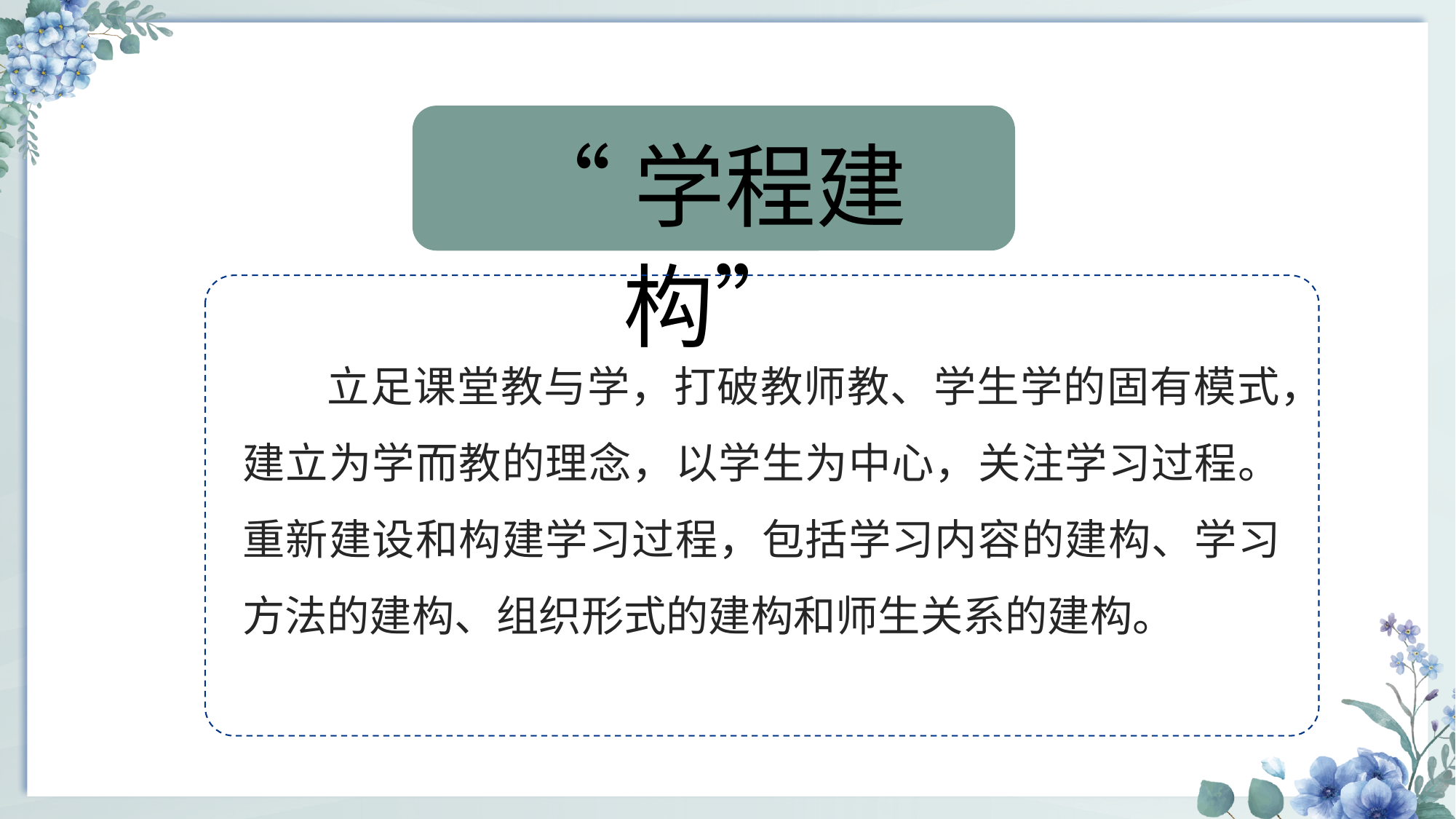

“学程建构”

立足课堂教与学，打破教师教、学生学的固有模式，建立为学而教的理念，以学生为中心，关注学习过程。重新建设和构建学习过程，包括学习内容的建构、学习方法的建构、组织形式的建构和师生关系的建构。